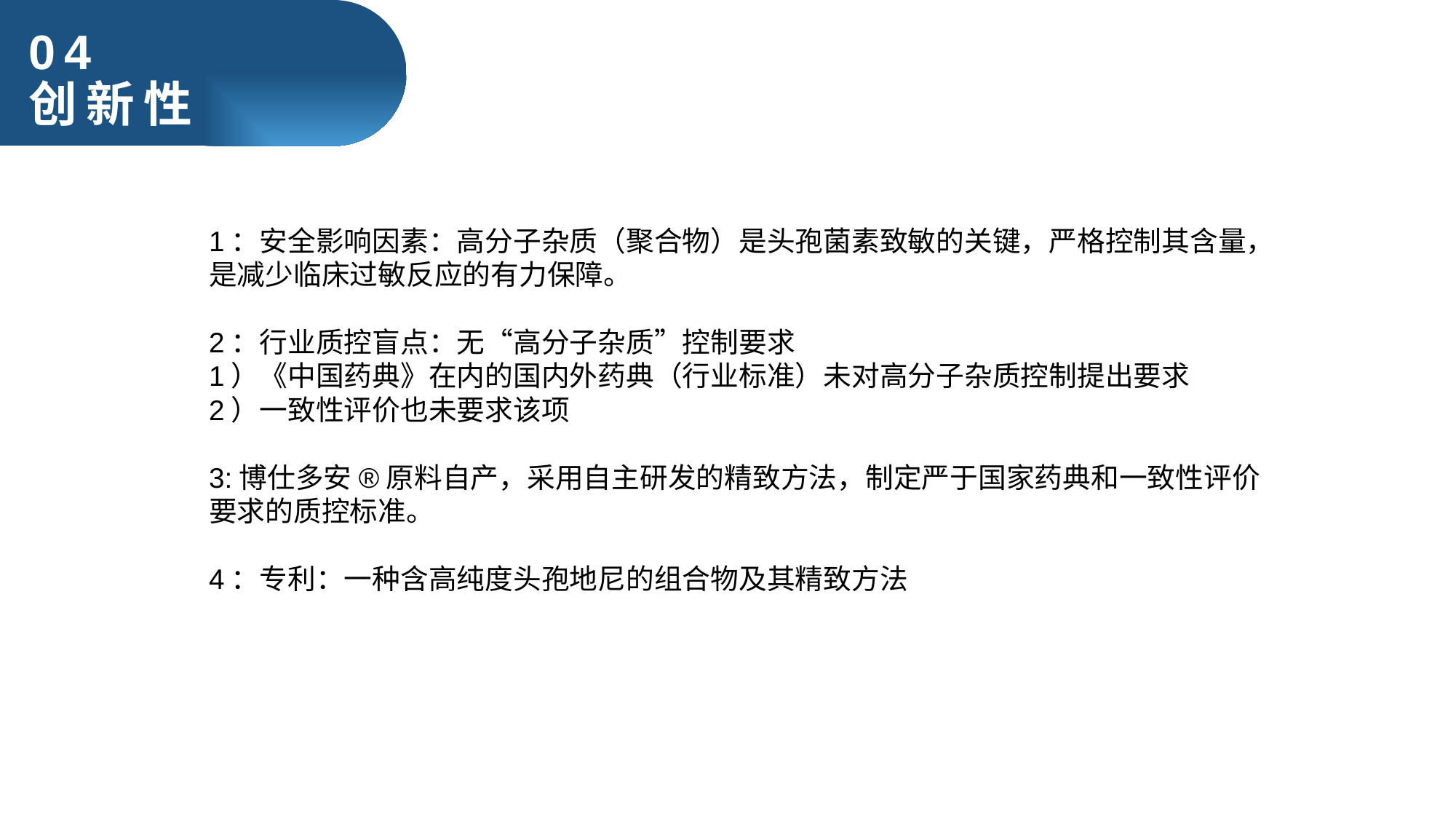

04
创新性
1：安全影响因素：高分子杂质（聚合物）是头孢菌素致敏的关键，严格控制其含量，是减少临床过敏反应的有力保障。

2：行业质控盲点：无“高分子杂质”控制要求
1）《中国药典》在内的国内外药典（行业标准）未对高分子杂质控制提出要求
2）一致性评价也未要求该项

3:博仕多安®原料自产，采用自主研发的精致方法，制定严于国家药典和一致性评价要求的质控标准。

4：专利：一种含高纯度头孢地尼的组合物及其精致方法